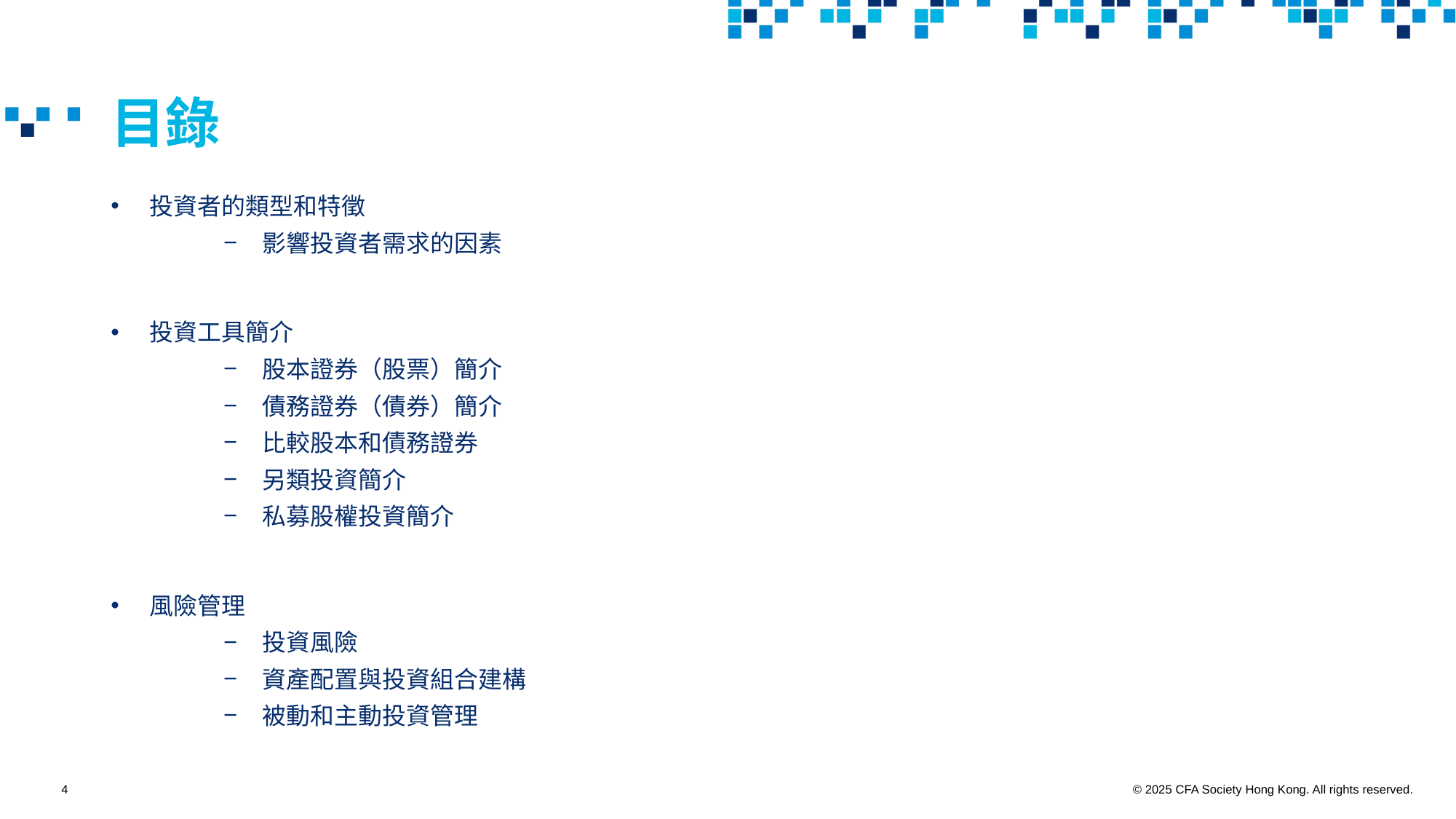

# 目錄
投資者的類型和特徵
影響投資者需求的因素

投資工具簡介
股本證券（股票）簡介
債務證券（債券）簡介
比較股本和債務證券
另類投資簡介
私募股權投資簡介

風險管理
投資風險
資產配置與投資組合建構
被動和主動投資管理

4
© 2025 CFA Society Hong Kong. All rights reserved.